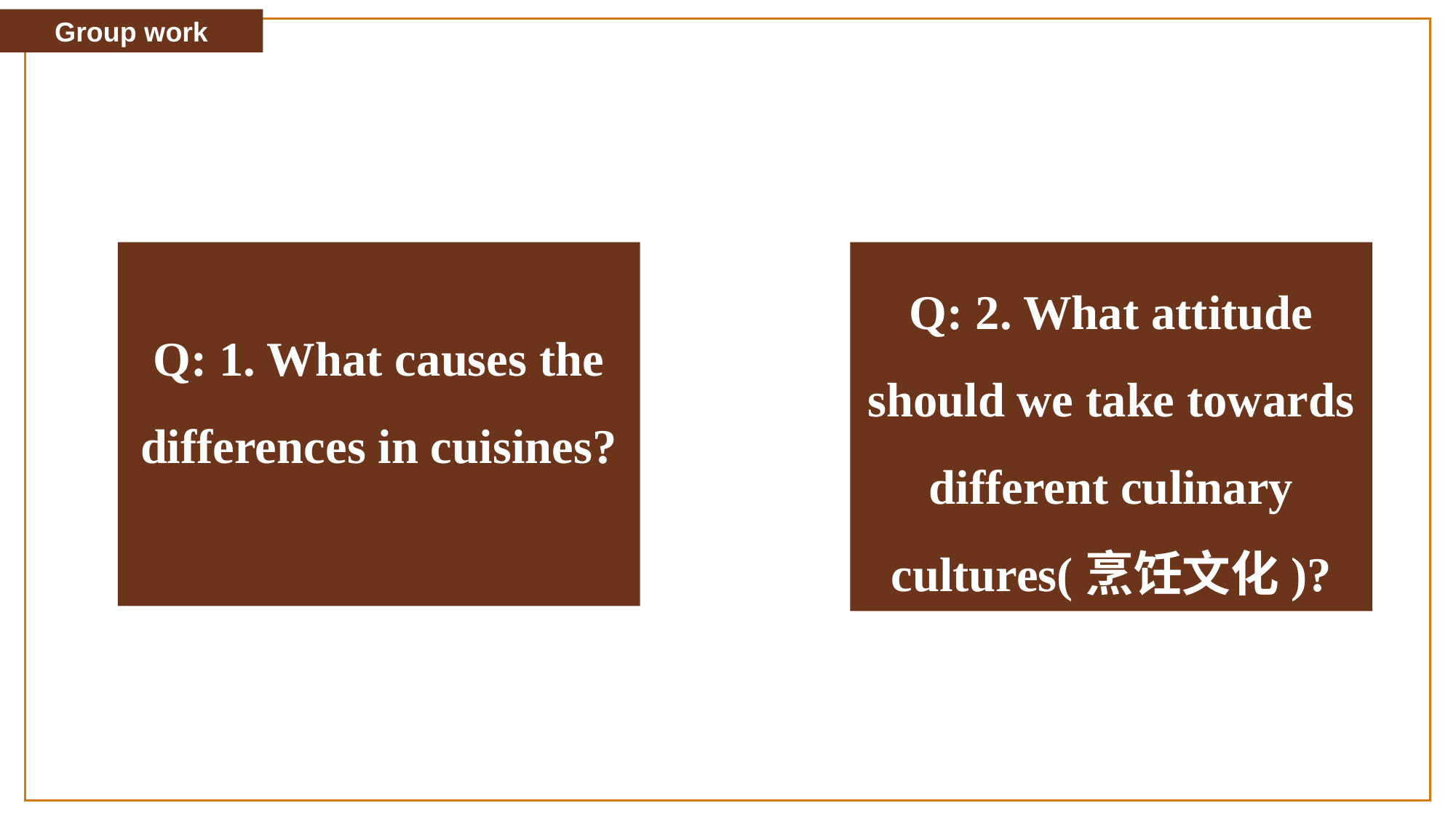

Group work

Q: 1. What causes the differences in cuisines?

Q: 2. What attitude should we take towards different culinary cultures(烹饪文化)?